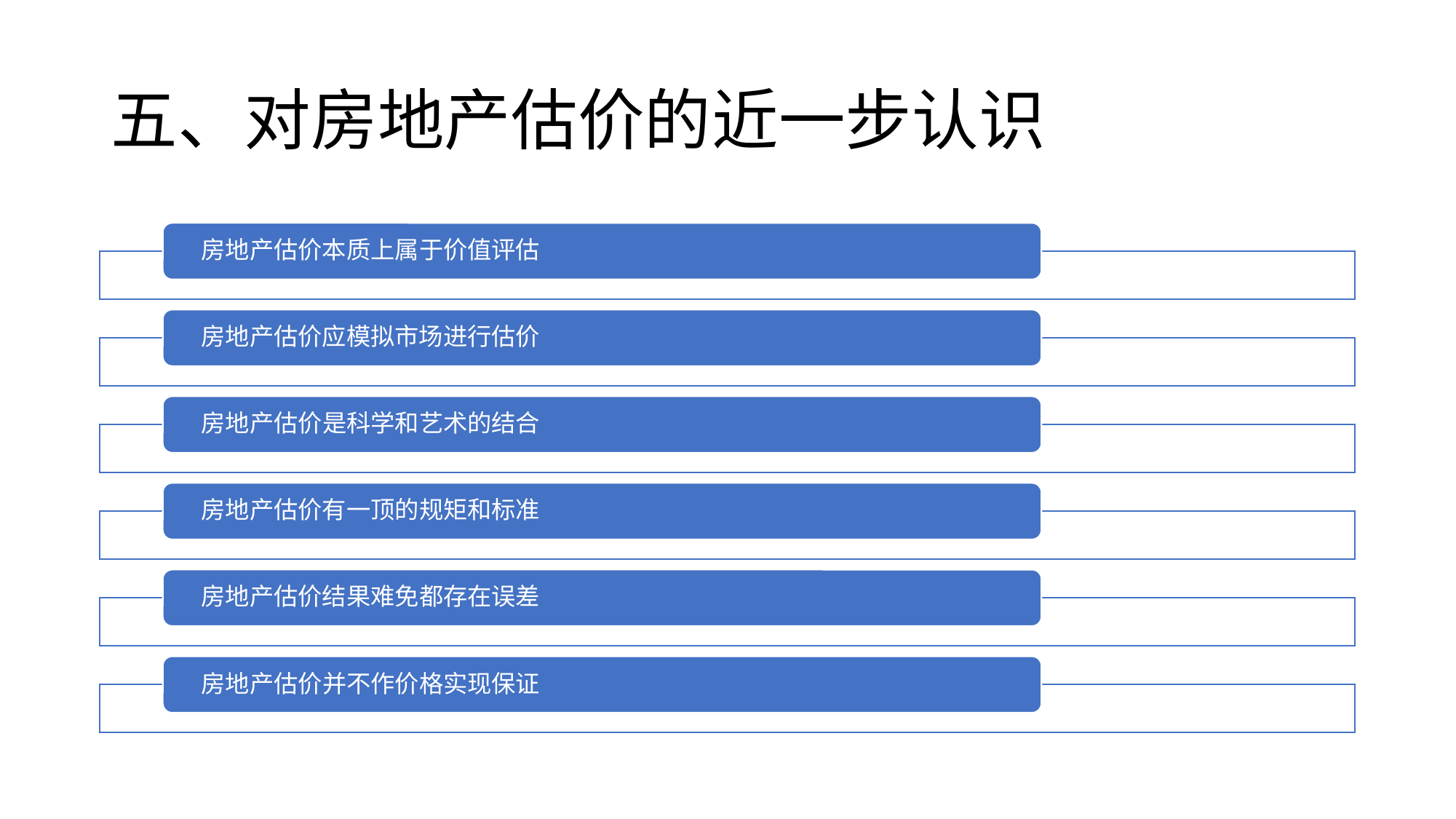

# 五、对房地产估价的近一步认识
房地产估价本质上属于价值评估
房地产估价应模拟市场进行估价
房地产估价是科学和艺术的结合
房地产估价有一顶的规矩和标准
房地产估价结果难免都存在误差
房地产估价并不作价格实现保证